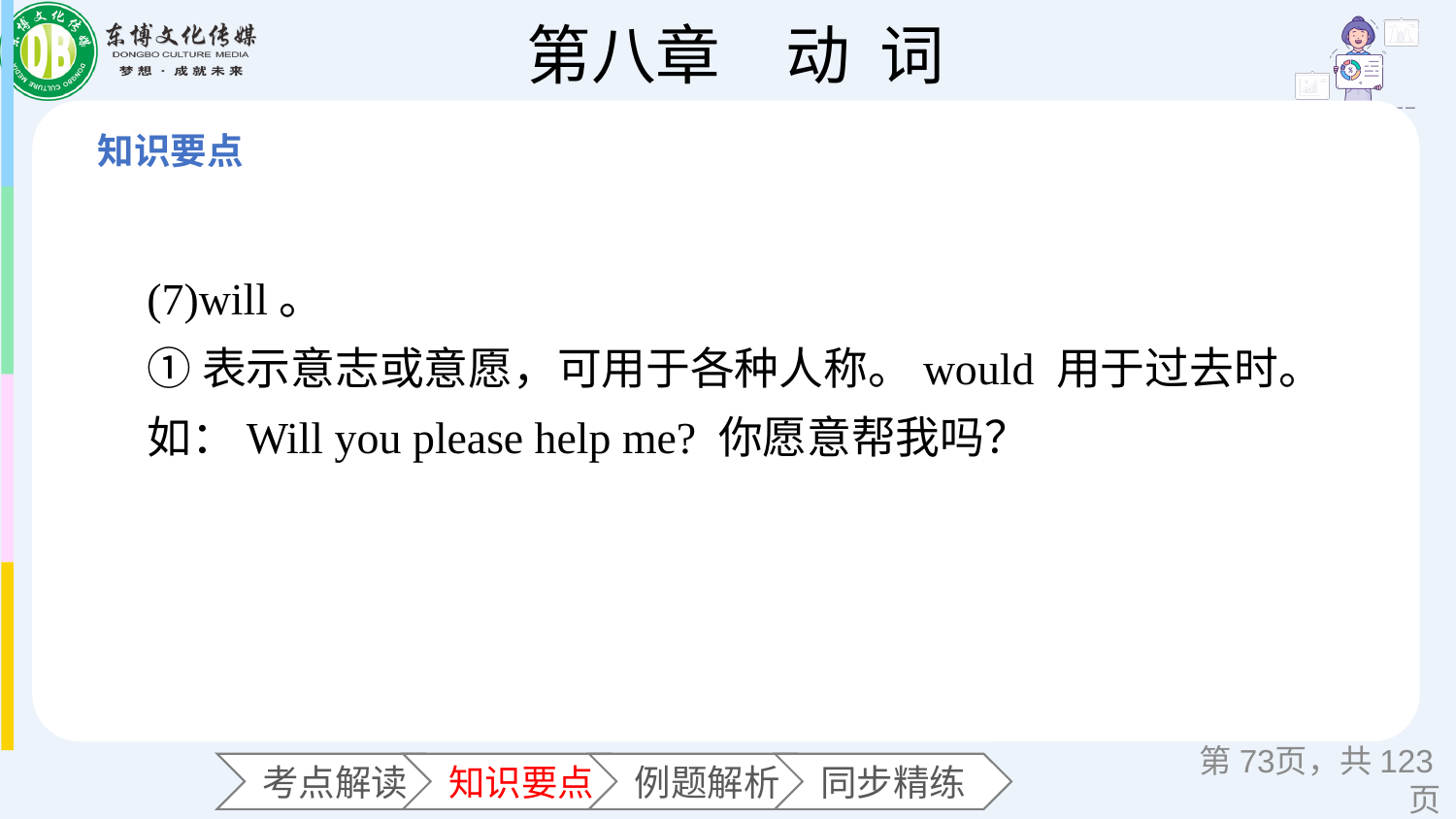

(7)will。
①表示意志或意愿，可用于各种人称。would 用于过去时。
如：Will you please help me? 你愿意帮我吗？

第73页，共123页